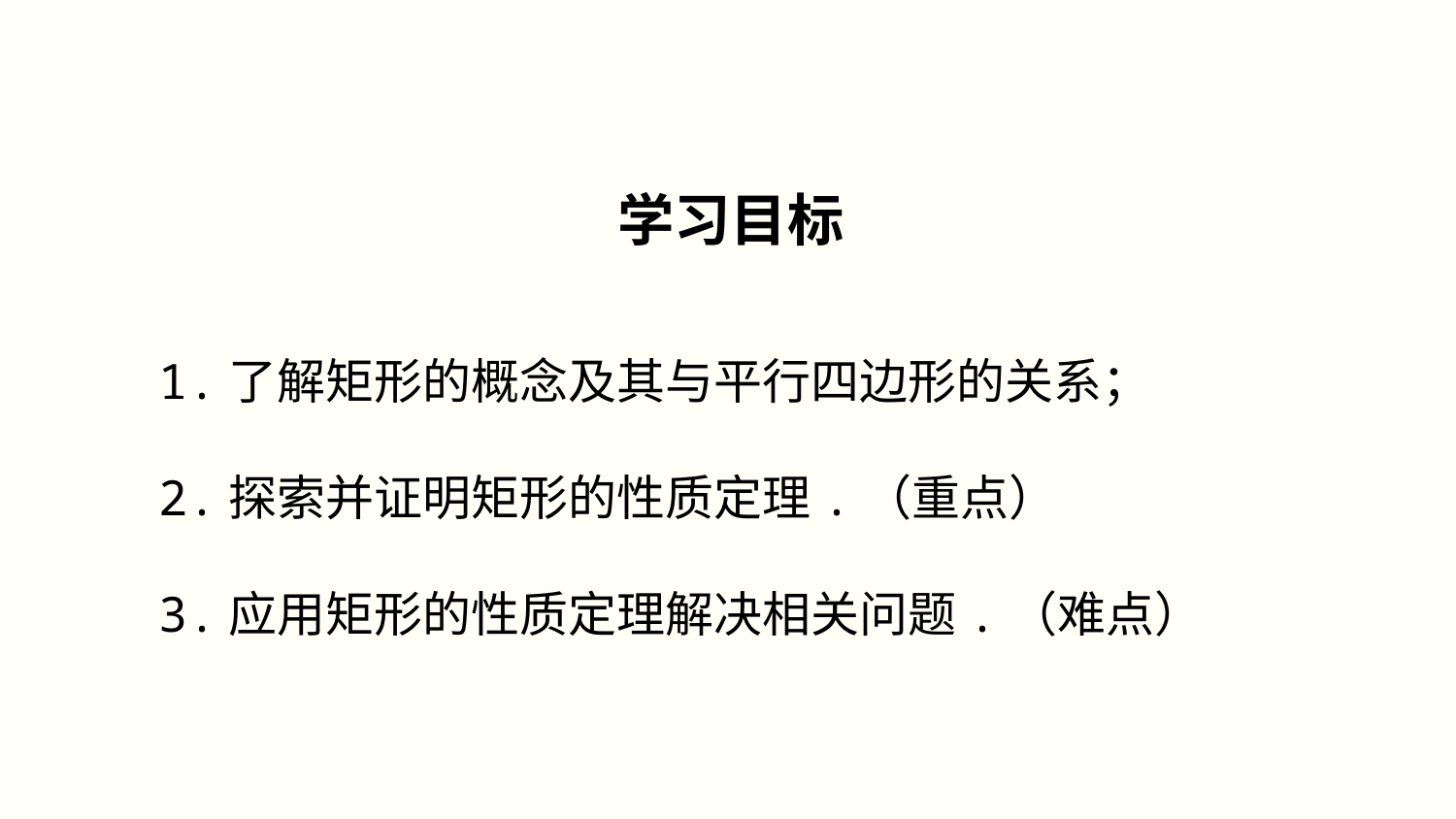

学习目标

1.了解矩形的概念及其与平行四边形的关系；
2.探索并证明矩形的性质定理.（重点）
3.应用矩形的性质定理解决相关问题.（难点）